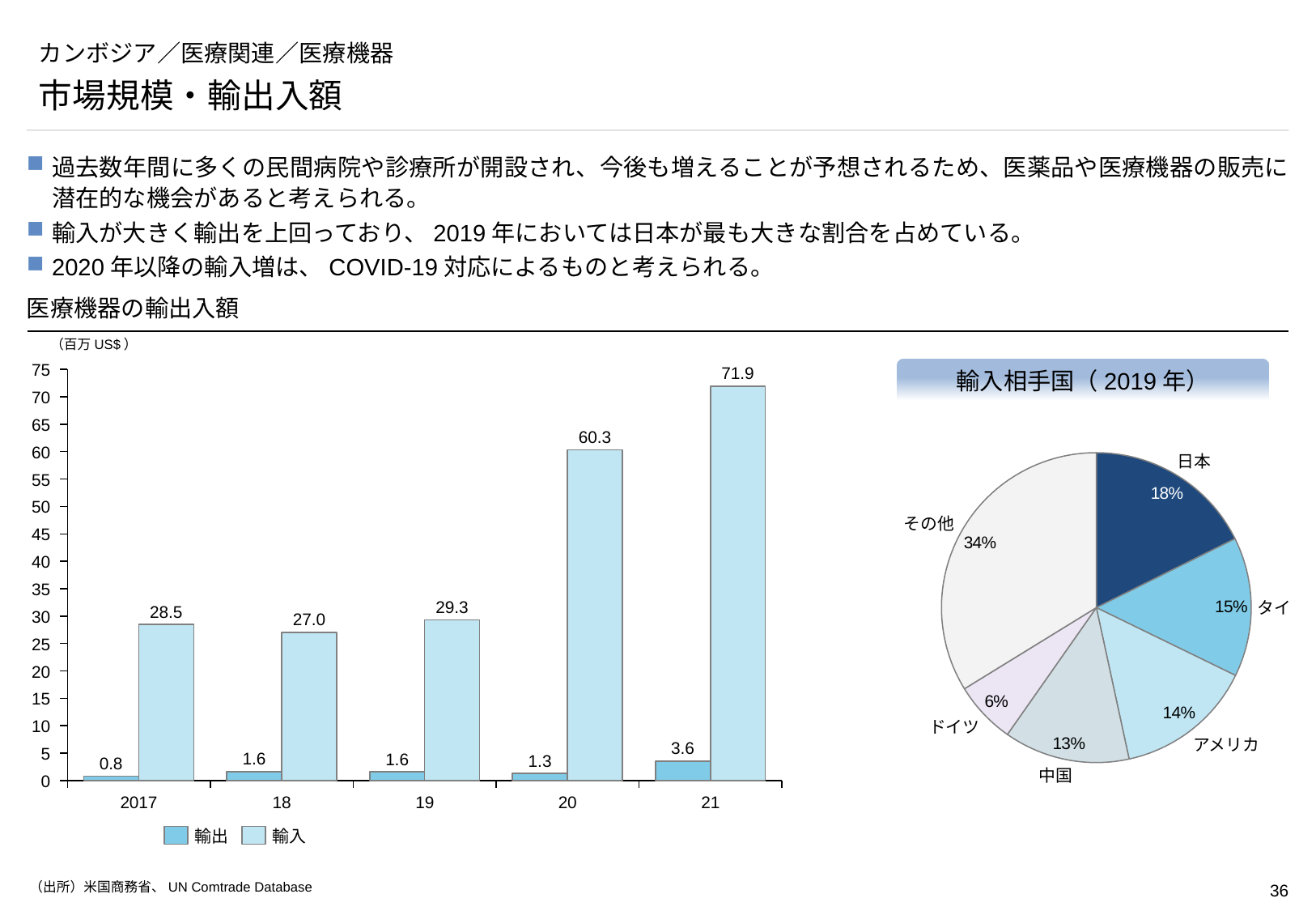

# カンボジア／医療関連／医療機器
市場規模・輸出入額
過去数年間に多くの民間病院や診療所が開設され、今後も増えることが予想されるため、医薬品や医療機器の販売に潜在的な機会があると考えられる。
輸入が大きく輸出を上回っており、2019年においては日本が最も大きな割合を占めている。
2020年以降の輸入増は、COVID-19対応によるものと考えられる。
医療機器の輸出入額
（百万US$）

### Chart

| Category |  |  |
|---|---|---|
輸入相手国（2019年）
75
71.9
70
65
60.3
60

### Chart

| Category |  |
|---|---|
日本
55
50
その他
45
40
35
29.3
タイ
28.5
30
27.0
25
20
15
10
ドイツ
アメリカ
3.6
5
1.6
1.6
1.3
0.8
中国
0
2017
18
19
20
21
輸出
輸入

（出所）米国商務省、UN Comtrade Database